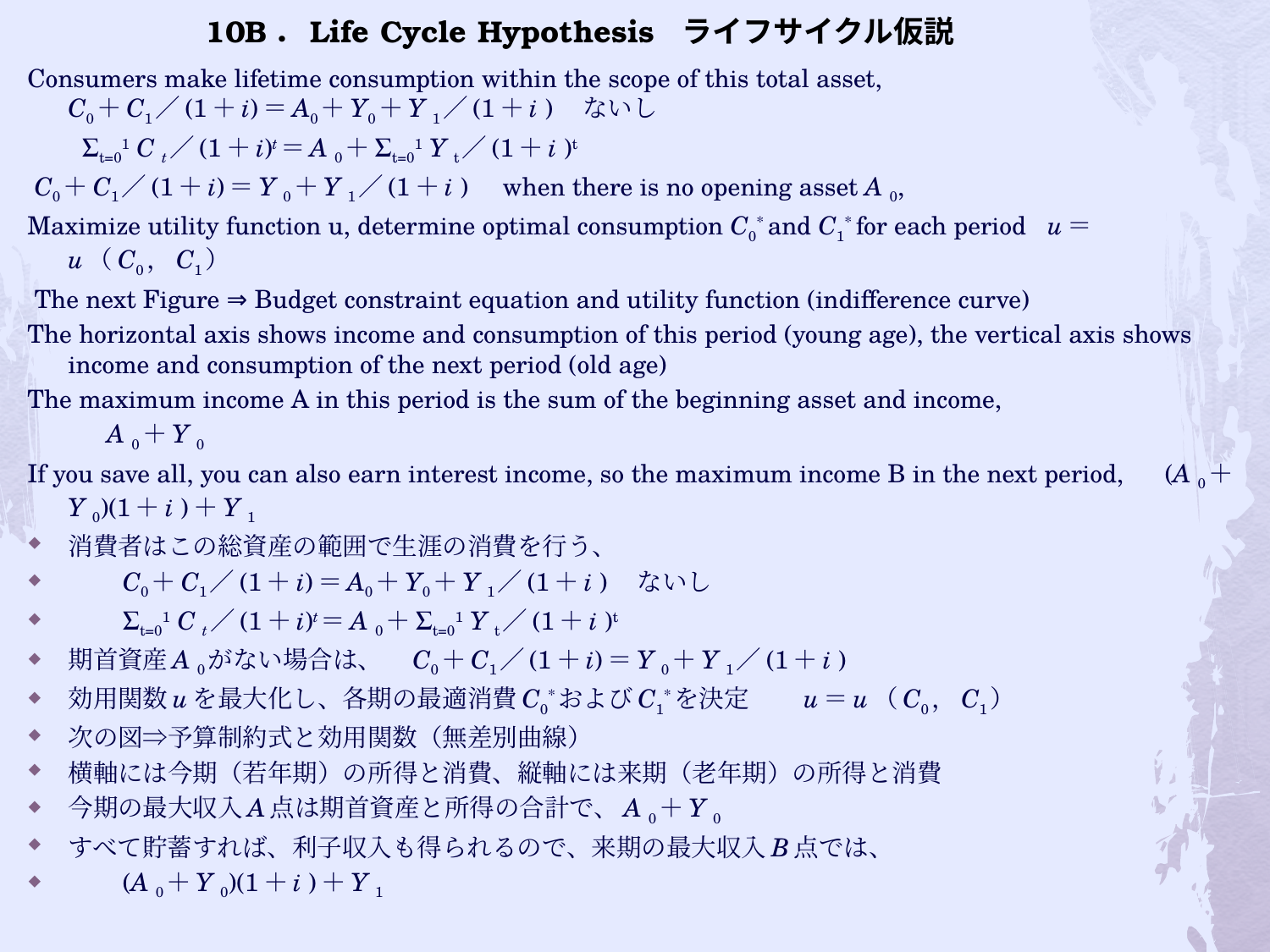

# 10B．Life Cycle Hypothesis  ライフサイクル仮説
Consumers make lifetime consumption within the scope of this total asset,
C0＋C1／(1＋i)＝A0＋Y0＋Y 1／(1＋i )　ないし
　　Σt=01 C t／(1＋i)t＝A 0＋Σt=01 Y t／(1＋i )t
 C0＋C1／(1＋i)＝Y 0＋Y 1／(1＋i )　when there is no opening asset A 0,
Maximize utility function u, determine optimal consumption C0* and C1* for each period   u＝u（C0，C1）
 The next Figure ⇒ Budget constraint equation and utility function (indifference curve)
The horizontal axis shows income and consumption of this period (young age), the vertical axis shows income and consumption of the next period (old age)
The maximum income A in this period is the sum of the beginning asset and income,
　　　A 0＋Y 0
If you save all, you can also earn interest income, so the maximum income B in the next period,　 (A 0＋Y 0)(1＋i )＋Y 1
消費者はこの総資産の範囲で生涯の消費を行う、
　　C0＋C1／(1＋i)＝A0＋Y0＋Y 1／(1＋i )　ないし
　　Σt=01 C t／(1＋i)t＝A 0＋Σt=01 Y t／(1＋i )t
期首資産A 0がない場合は、　C0＋C1／(1＋i)＝Y 0＋Y 1／(1＋i )
効用関数uを最大化し、各期の最適消費C0*およびC1*を決定　　u＝u（C0，C1）
次の図⇒予算制約式と効用関数（無差別曲線）
横軸には今期（若年期）の所得と消費、縦軸には来期（老年期）の所得と消費
今期の最大収入A点は期首資産と所得の合計で、A 0＋Y 0
すべて貯蓄すれば、利子収入も得られるので、来期の最大収入B点では、
　　(A 0＋Y 0)(1＋i )＋Y 1